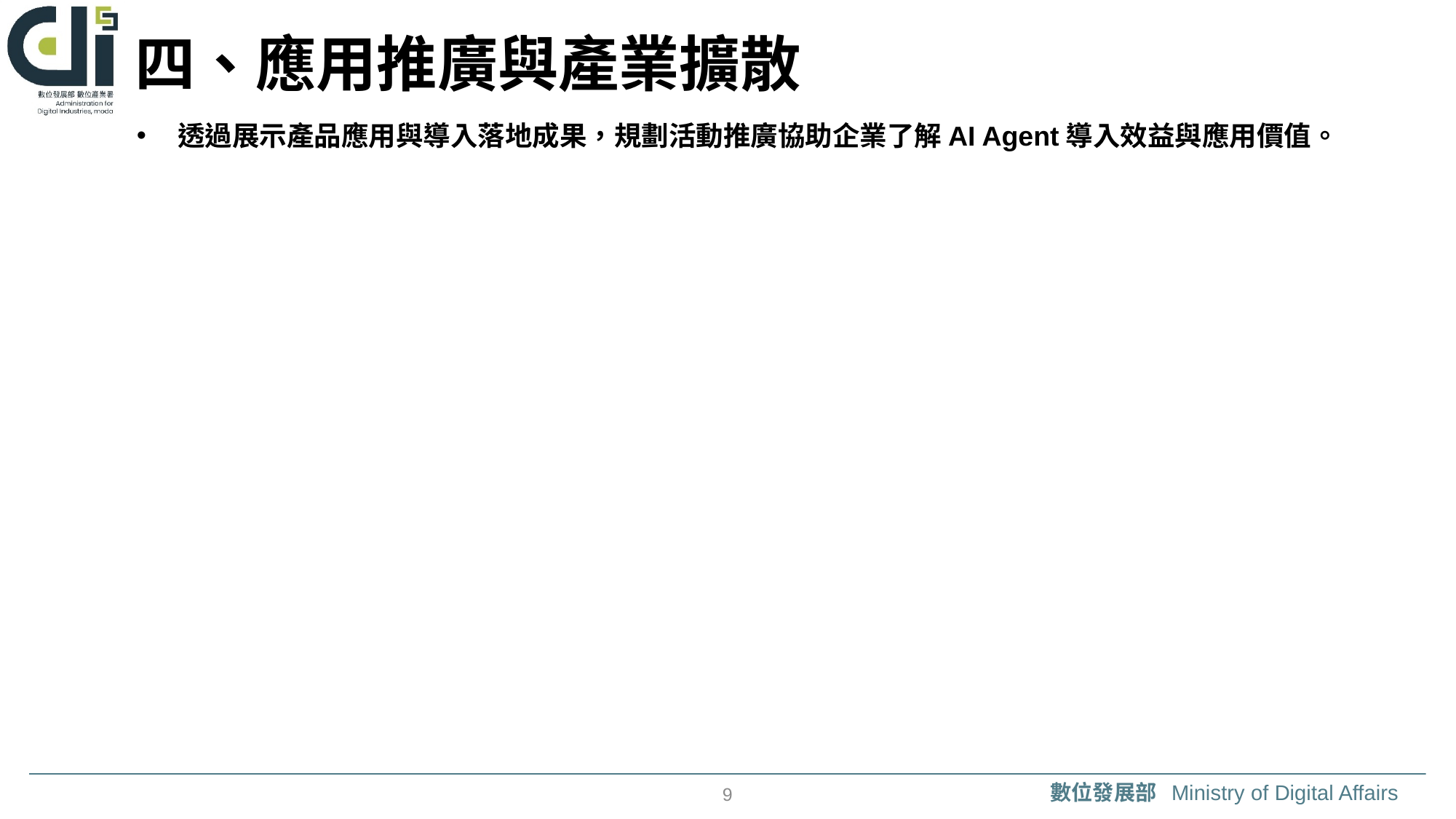

# 四、應用推廣與產業擴散
透過展示產品應用與導入落地成果，規劃活動推廣協助企業了解AI Agent導入效益與應用價值。
9